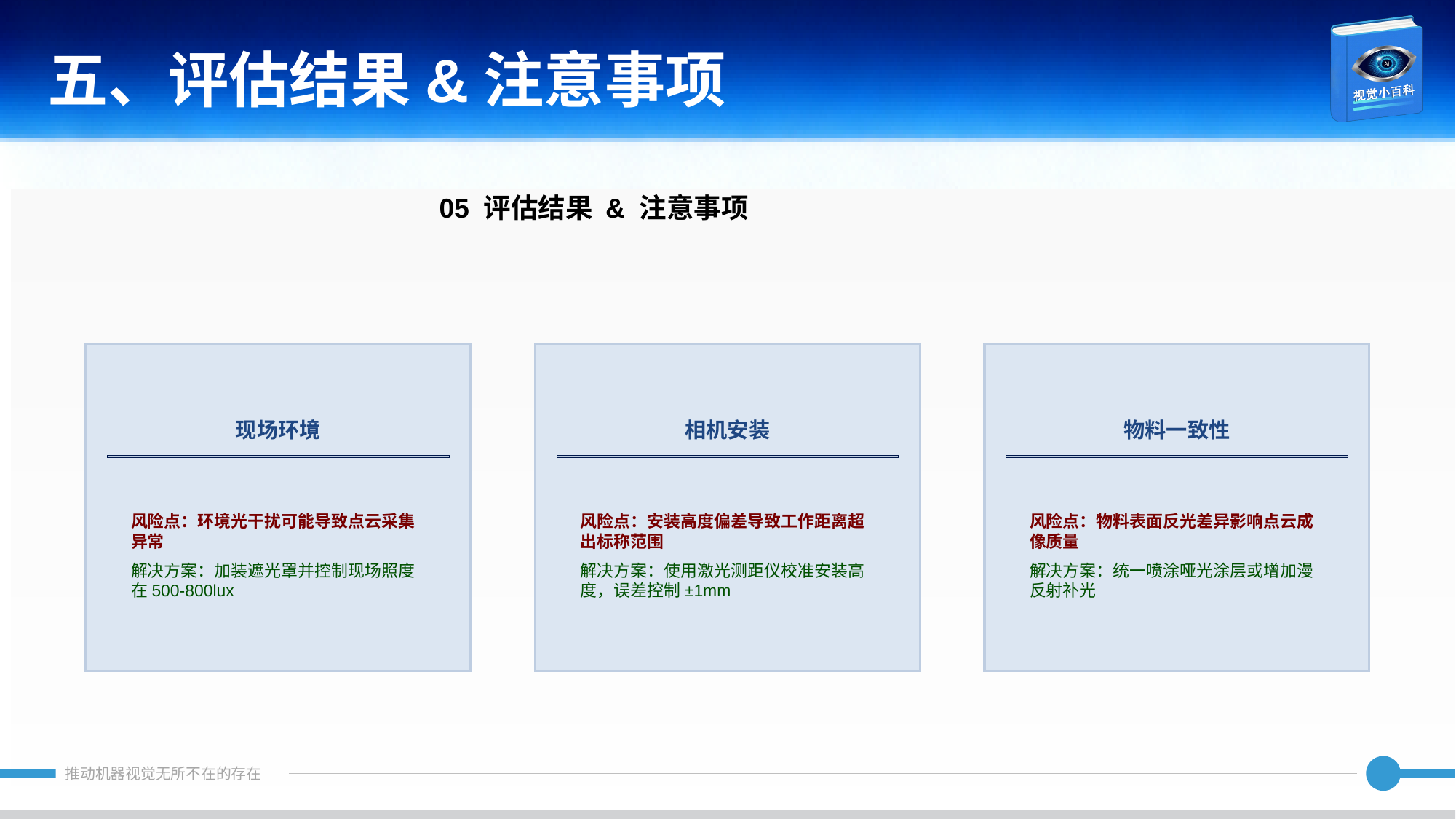

五、评估结果&注意事项

05 评估结果 & 注意事项

现场环境

相机安装

物料一致性

风险点：环境光干扰可能导致点云采集异常
解决方案：加装遮光罩并控制现场照度在500-800lux

风险点：安装高度偏差导致工作距离超出标称范围
解决方案：使用激光测距仪校准安装高度，误差控制±1mm

风险点：物料表面反光差异影响点云成像质量
解决方案：统一喷涂哑光涂层或增加漫反射补光
9